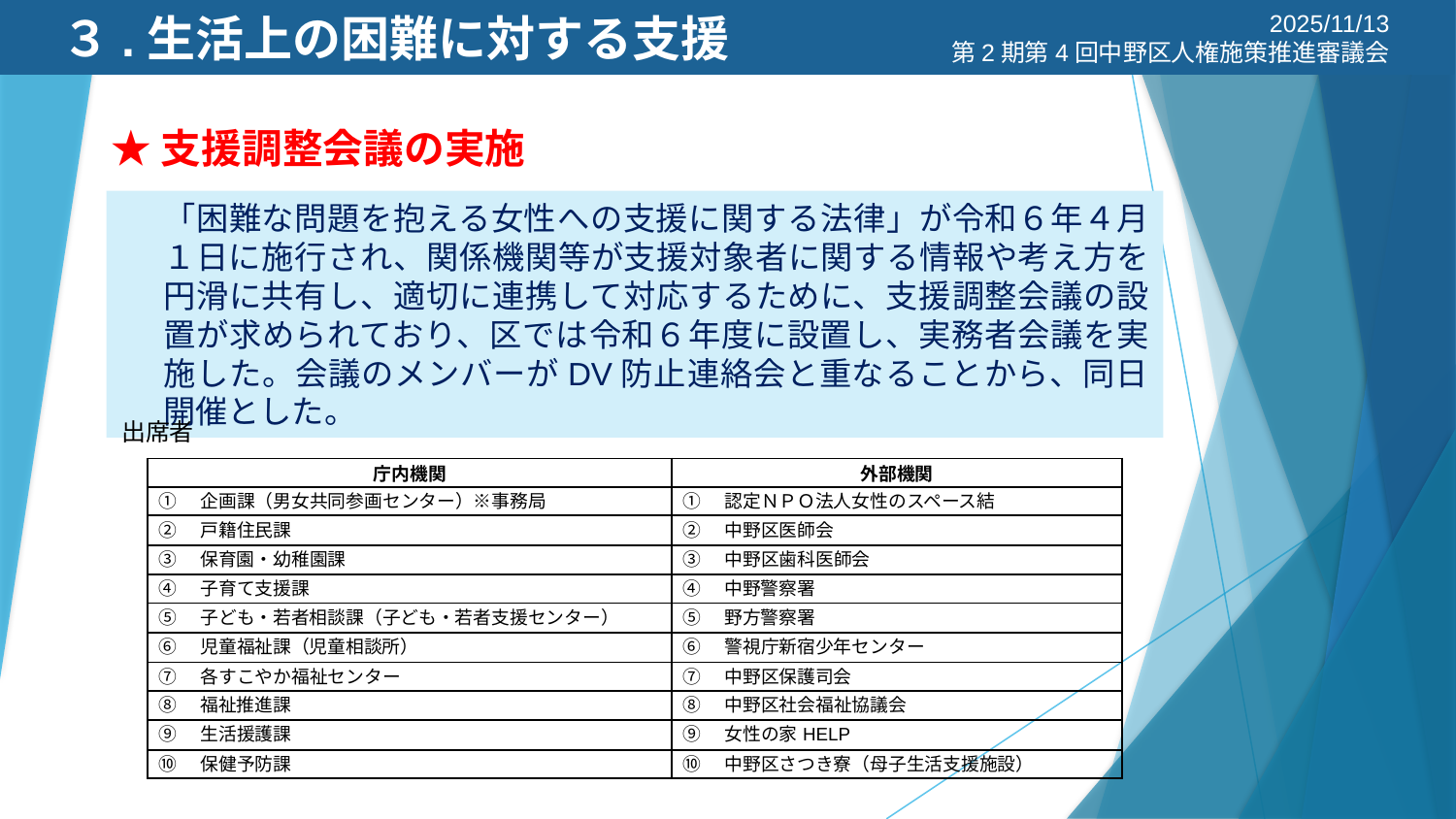

2025/11/13
第2期第4回中野区人権施策推進審議会
　３.生活上の困難に対する支援
★支援調整会議の実施
「困難な問題を抱える女性への支援に関する法律」が令和６年４月１日に施行され、関係機関等が支援対象者に関する情報や考え方を円滑に共有し、適切に連携して対応するために、支援調整会議の設置が求められており、区では令和６年度に設置し、実務者会議を実施した。会議のメンバーがDV防止連絡会と重なることから、同日開催とした。
出席者
| 庁内機関 | 外部機関 |
| --- | --- |
| ①　企画課（男女共同参画センター）※事務局 | ①　認定ＮＰＯ法人女性のスペース結 |
| ②　戸籍住民課 | ②　中野区医師会 |
| ③　保育園・幼稚園課 | ③　中野区歯科医師会 |
| ④　子育て支援課 | ④　中野警察署 |
| ⑤　子ども・若者相談課（子ども・若者支援センター） | ⑤　野方警察署 |
| ⑥　児童福祉課（児童相談所） | ⑥　警視庁新宿少年センター |
| ⑦　各すこやか福祉センター | ⑦　中野区保護司会 |
| ⑧　福祉推進課 | ⑧　中野区社会福祉協議会 |
| ⑨　生活援護課 | ⑨　女性の家HELP |
| ⑩　保健予防課 | ⑩　中野区さつき寮（母子生活支援施設） |